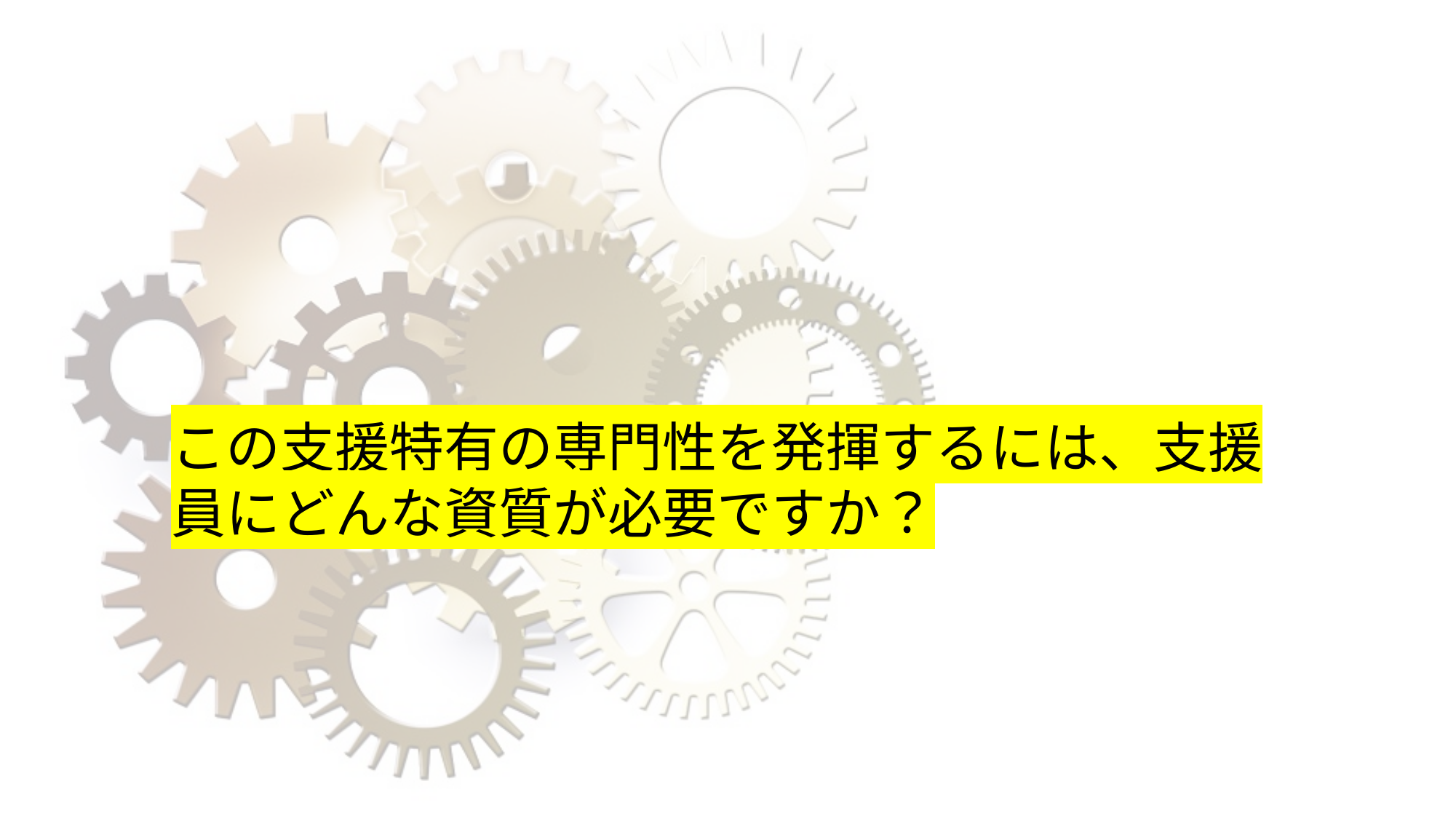

この支援特有の専門性を発揮するには、支援員にどんな資質が必要ですか？